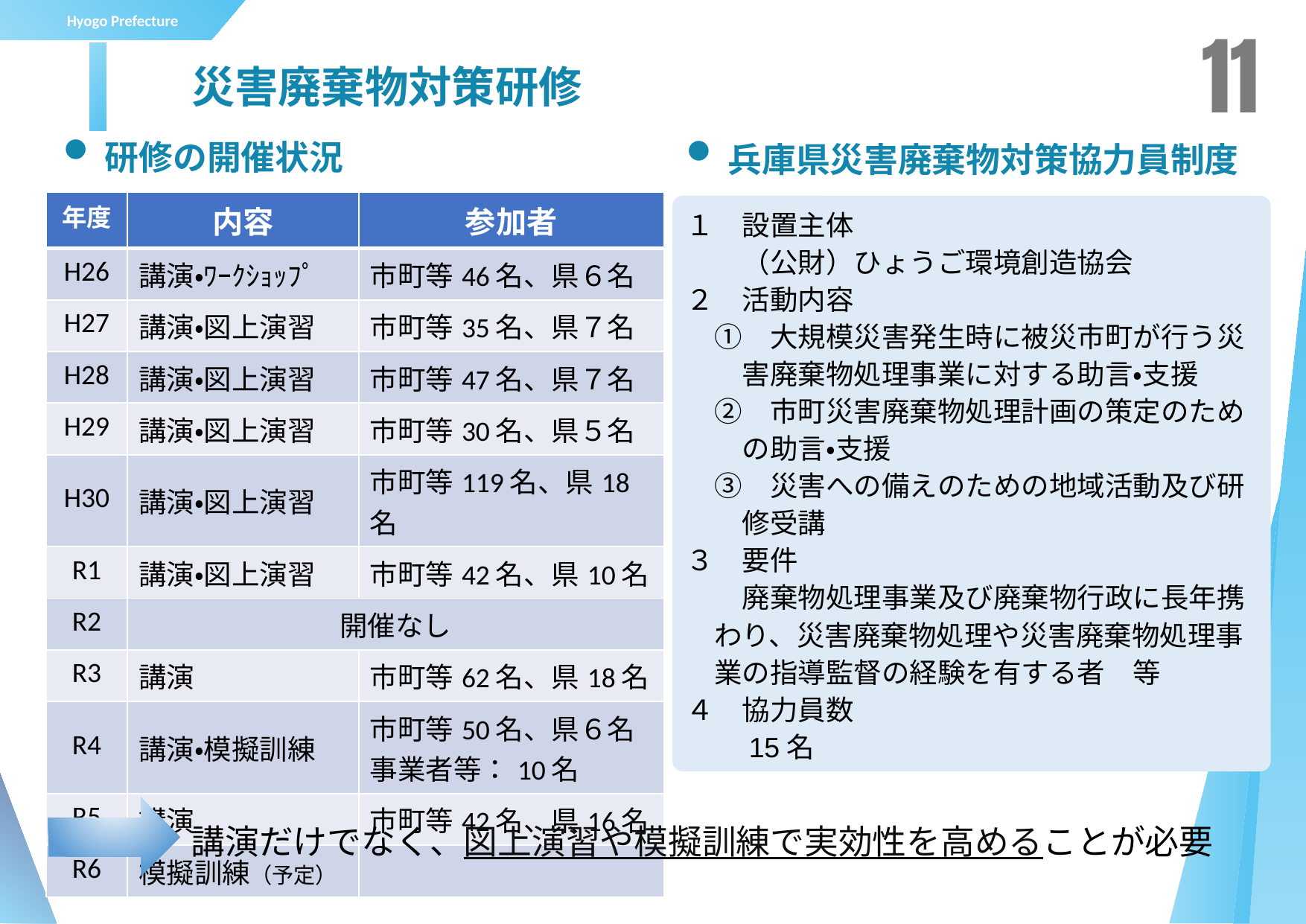

11
# 災害廃棄物対策研修
研修の開催状況
兵庫県災害廃棄物対策協力員制度
| 年度 | 内容 | 参加者 |
| --- | --- | --- |
| H26 | 講演・ﾜｰｸｼｮｯﾌﾟ | 市町等46名、県６名 |
| H27 | 講演・図上演習 | 市町等35名、県７名 |
| H28 | 講演・図上演習 | 市町等47名、県７名 |
| H29 | 講演・図上演習 | 市町等30名、県５名 |
| H30 | 講演・図上演習 | 市町等119名、県18名 |
| R1 | 講演・図上演習 | 市町等42名、県10名 |
| R2 | 開催なし |  |
| R3 | 講演 | 市町等62名、県18名 |
| R4 | 講演・模擬訓練 | 市町等50名、県６名 事業者等：10名 |
| R5 | 講演 | 市町等42名、県16名 |
| R6 | 模擬訓練（予定） |  |
１　設置主体
　　（公財）ひょうご環境創造協会
２　活動内容
　①　大規模災害発生時に被災市町が行う災
　　害廃棄物処理事業に対する助言・支援
　②　市町災害廃棄物処理計画の策定のため
　　の助言・支援
　③　災害への備えのための地域活動及び研
　　修受講
３　要件
　　廃棄物処理事業及び廃棄物行政に長年携
　わり、災害廃棄物処理や災害廃棄物処理事
　業の指導監督の経験を有する者　等
４　協力員数
　　15名

講演だけでなく、図上演習や模擬訓練で実効性を高めることが必要